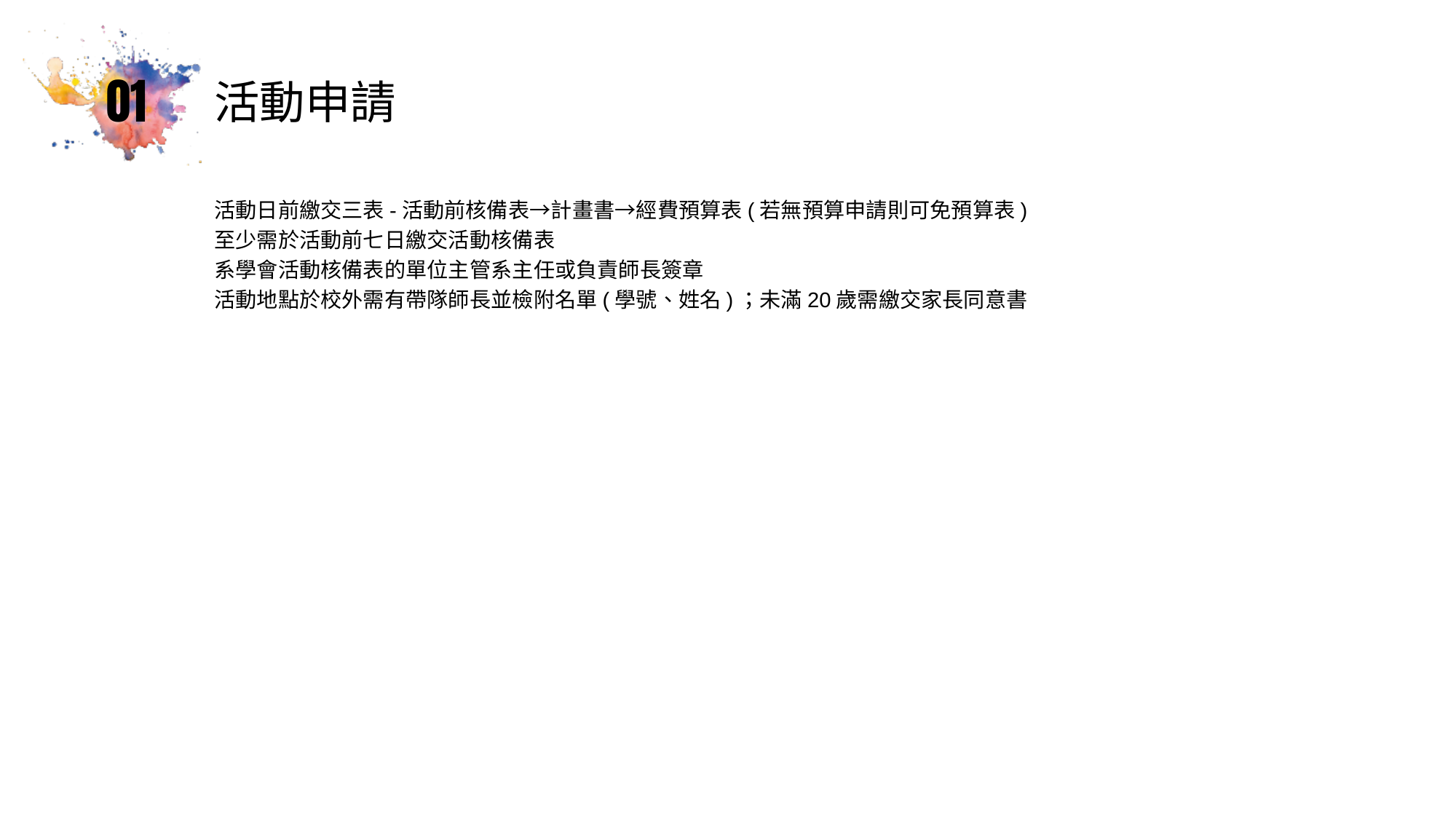

# 活動申請
活動日前繳交三表-活動前核備表→計畫書→經費預算表(若無預算申請則可免預算表)
至少需於活動前七日繳交活動核備表
系學會活動核備表的單位主管系主任或負責師長簽章
活動地點於校外需有帶隊師長並檢附名單(學號、姓名)；未滿20歲需繳交家長同意書